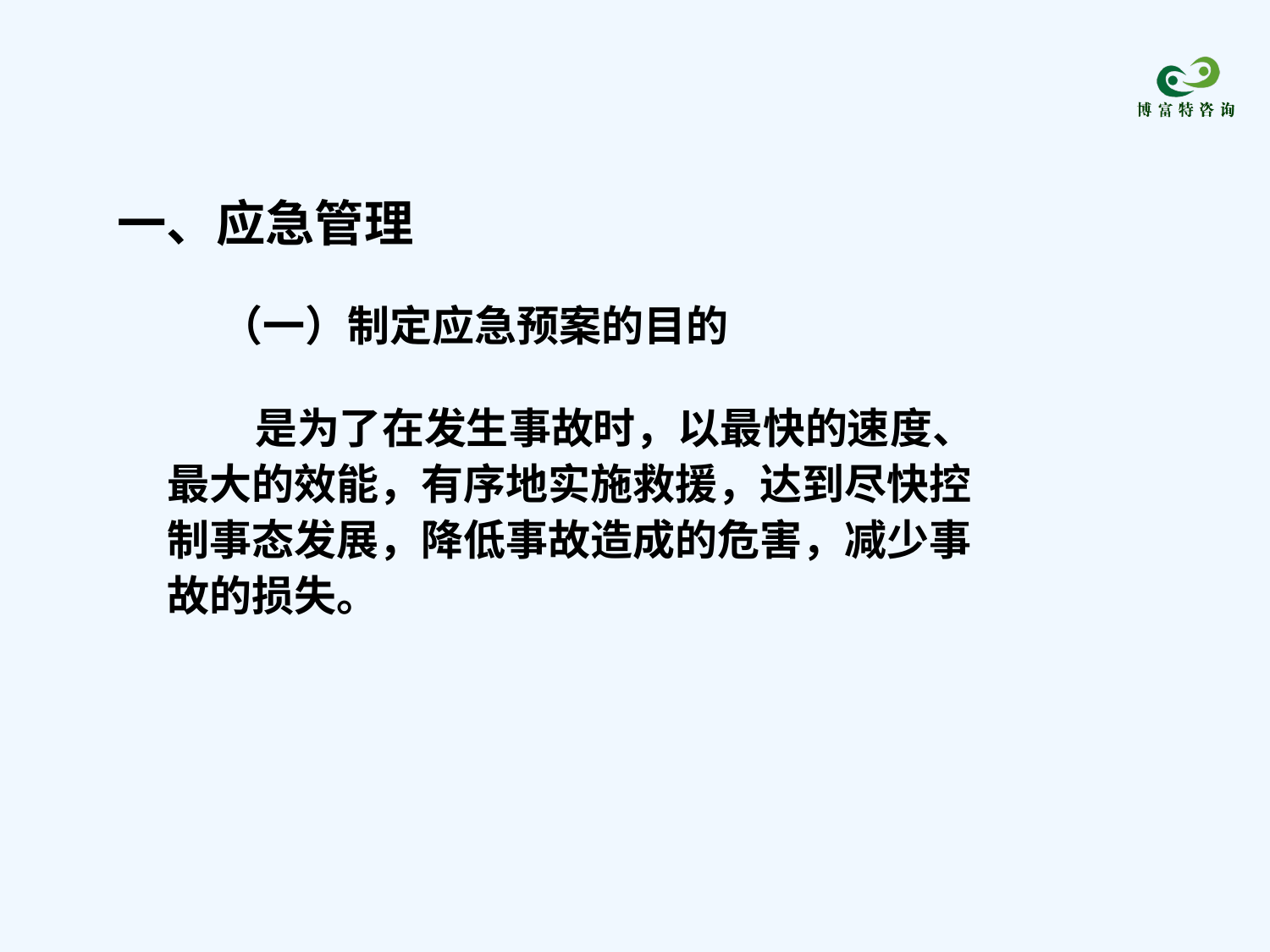

一、应急管理
（一）制定应急预案的目的
  是为了在发生事故时，以最快的速度、最大的效能，有序地实施救援，达到尽快控制事态发展，降低事故造成的危害，减少事故的损失。
38